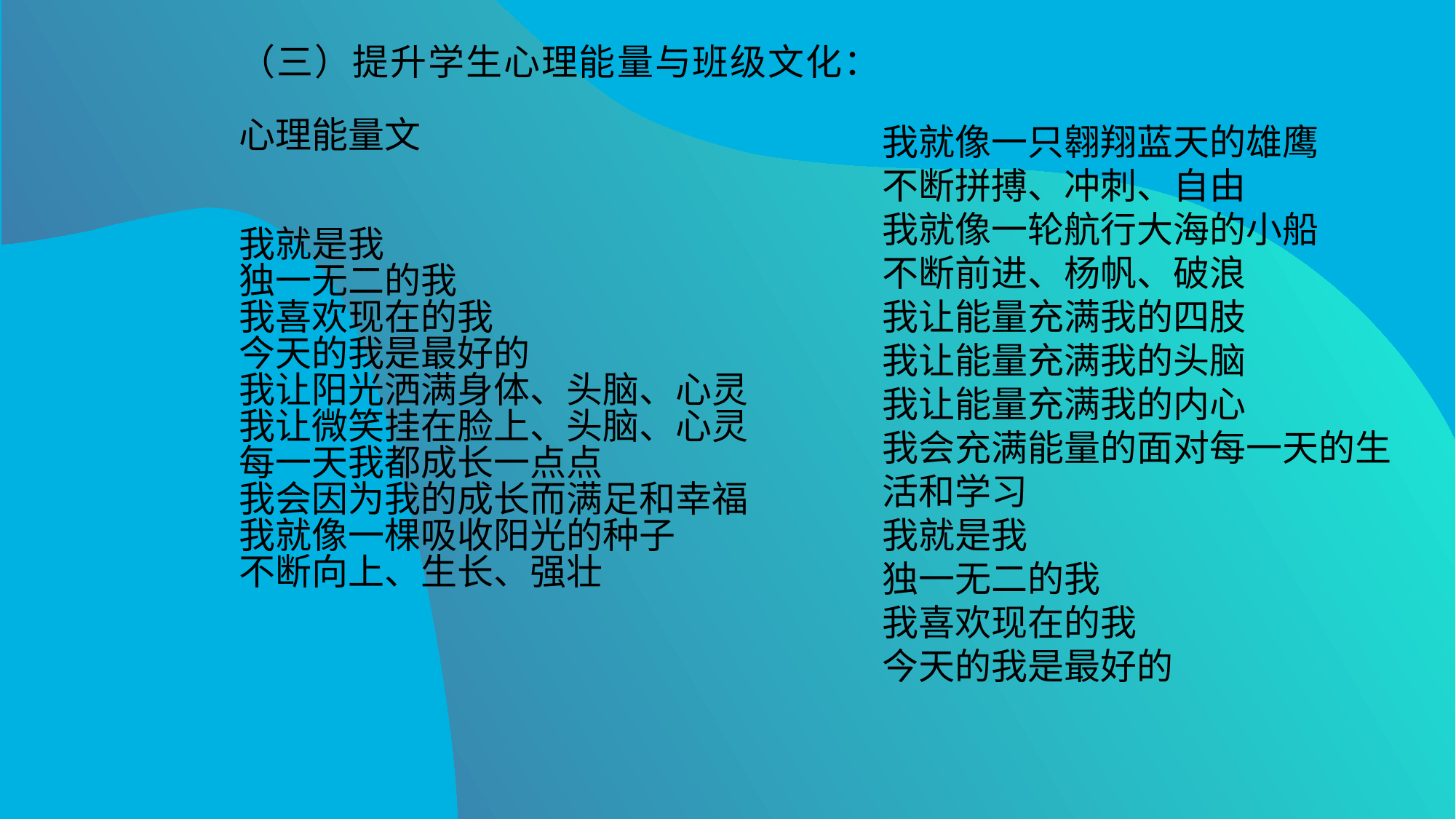

（三）提升学生心理能量与班级文化：

心理能量文

我就是我
独一无二的我
我喜欢现在的我
今天的我是最好的
我让阳光洒满身体、头脑、心灵
我让微笑挂在脸上、头脑、心灵
每一天我都成长一点点
我会因为我的成长而满足和幸福
我就像一棵吸收阳光的种子
不断向上、生长、强壮
我就像一只翱翔蓝天的雄鹰
不断拼搏、冲刺、自由
我就像一轮航行大海的小船
不断前进、杨帆、破浪
我让能量充满我的四肢
我让能量充满我的头脑
我让能量充满我的内心
我会充满能量的面对每一天的生活和学习
我就是我
独一无二的我
我喜欢现在的我
今天的我是最好的